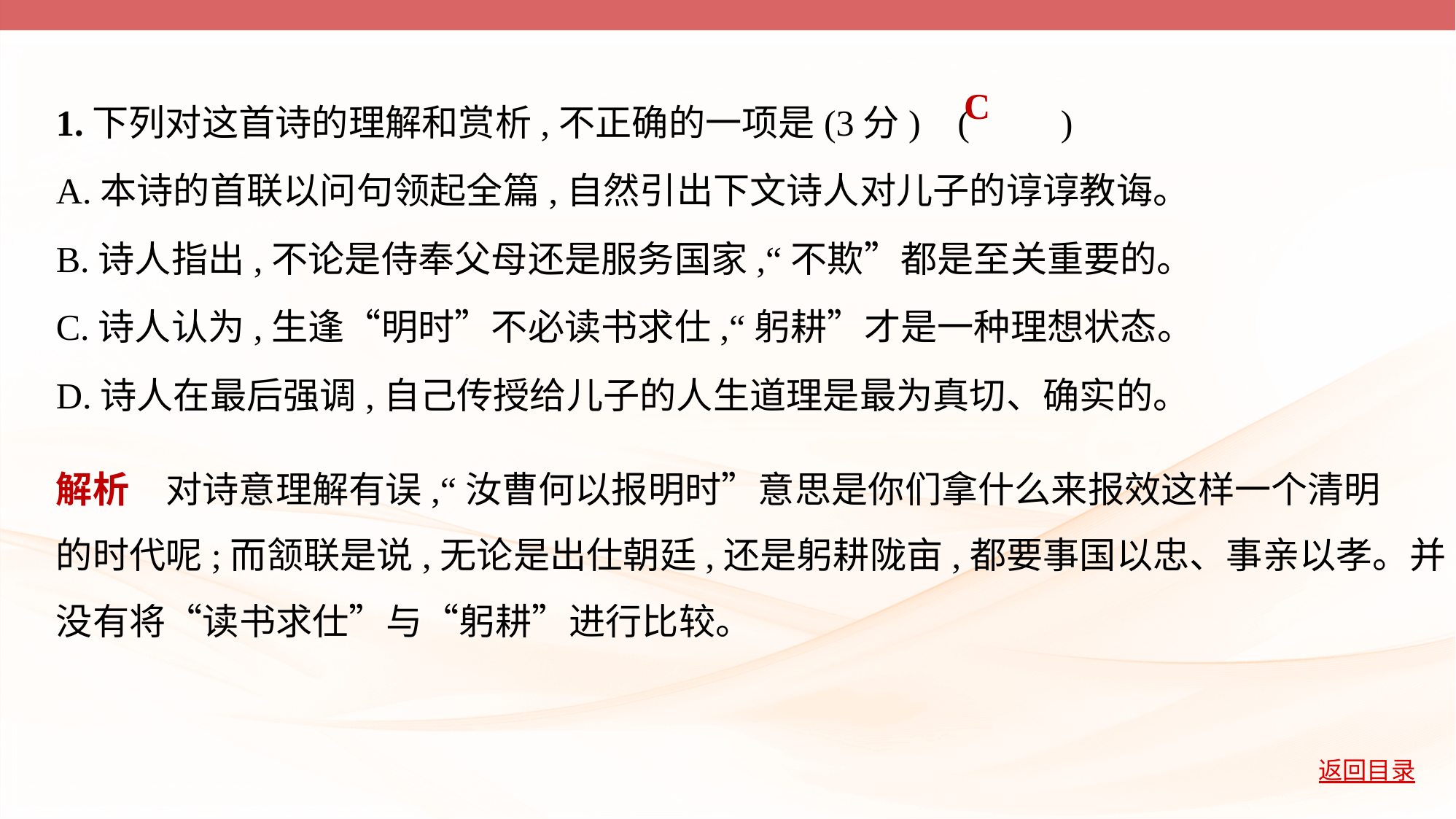

1.下列对这首诗的理解和赏析,不正确的一项是(3分) (          )
A.本诗的首联以问句领起全篇,自然引出下文诗人对儿子的谆谆教诲。
B.诗人指出,不论是侍奉父母还是服务国家,“不欺”都是至关重要的。
C.诗人认为,生逢“明时”不必读书求仕,“躬耕”才是一种理想状态。
D.诗人在最后强调,自己传授给儿子的人生道理是最为真切、确实的。
C
解析　对诗意理解有误,“汝曹何以报明时”意思是你们拿什么来报效这样一个清明
的时代呢;而颔联是说,无论是出仕朝廷,还是躬耕陇亩,都要事国以忠、事亲以孝。并
没有将“读书求仕”与“躬耕”进行比较。